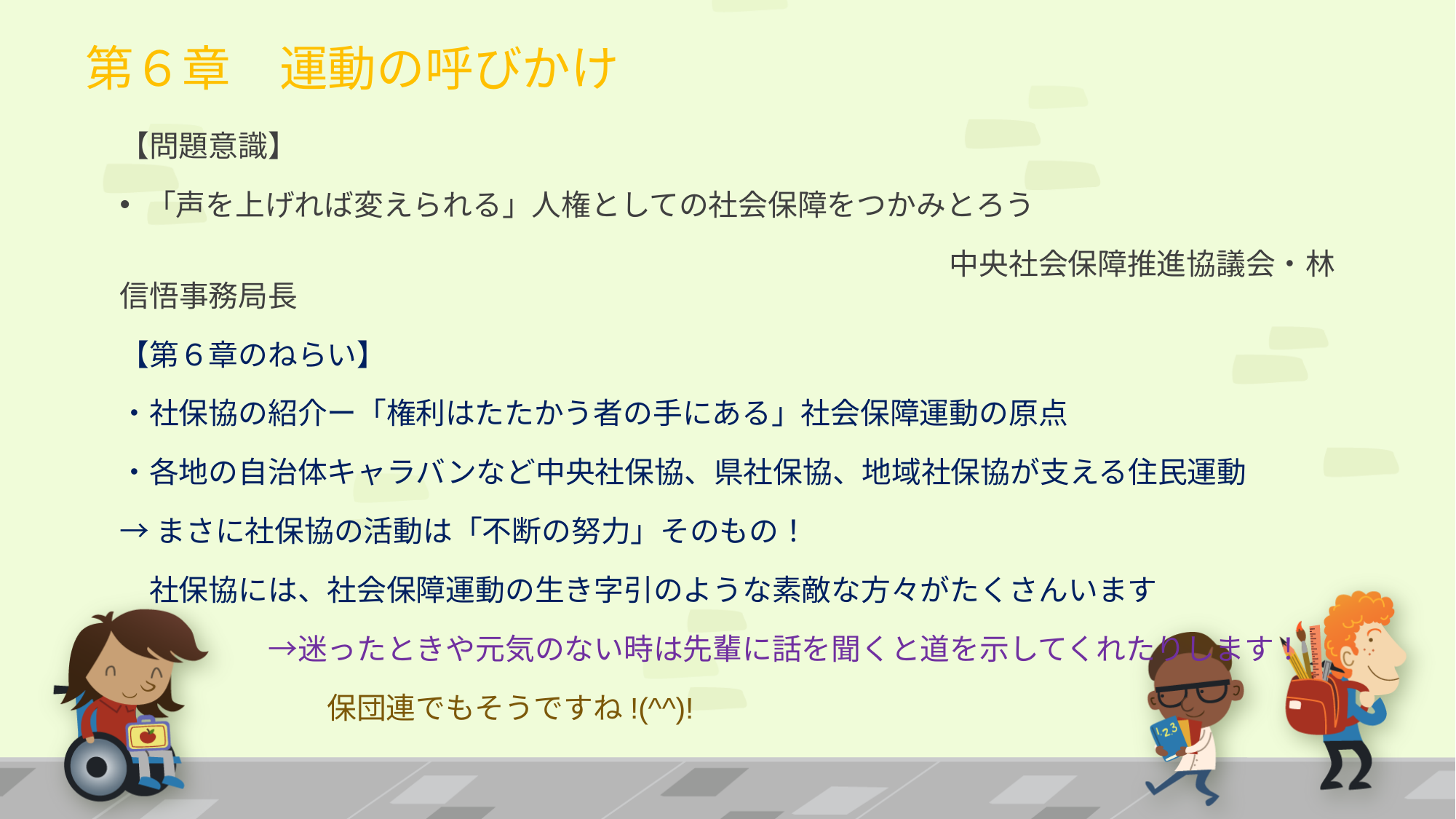

# 第６章　運動の呼びかけ
【問題意識】
「声を上げれば変えられる」人権としての社会保障をつかみとろう
　　　　　　　　　　　　　　　　　　　　　　　　　　　　中央社会保障推進協議会・林信悟事務局長
【第６章のねらい】
・社保協の紹介ー「権利はたたかう者の手にある」社会保障運動の原点
・各地の自治体キャラバンなど中央社保協、県社保協、地域社保協が支える住民運動
→まさに社保協の活動は「不断の努力」そのもの！
　社保協には、社会保障運動の生き字引のような素敵な方々がたくさんいます
　　　　　→迷ったときや元気のない時は先輩に話を聞くと道を示してくれたりします！
　　　　　　　保団連でもそうですね!(^^)!